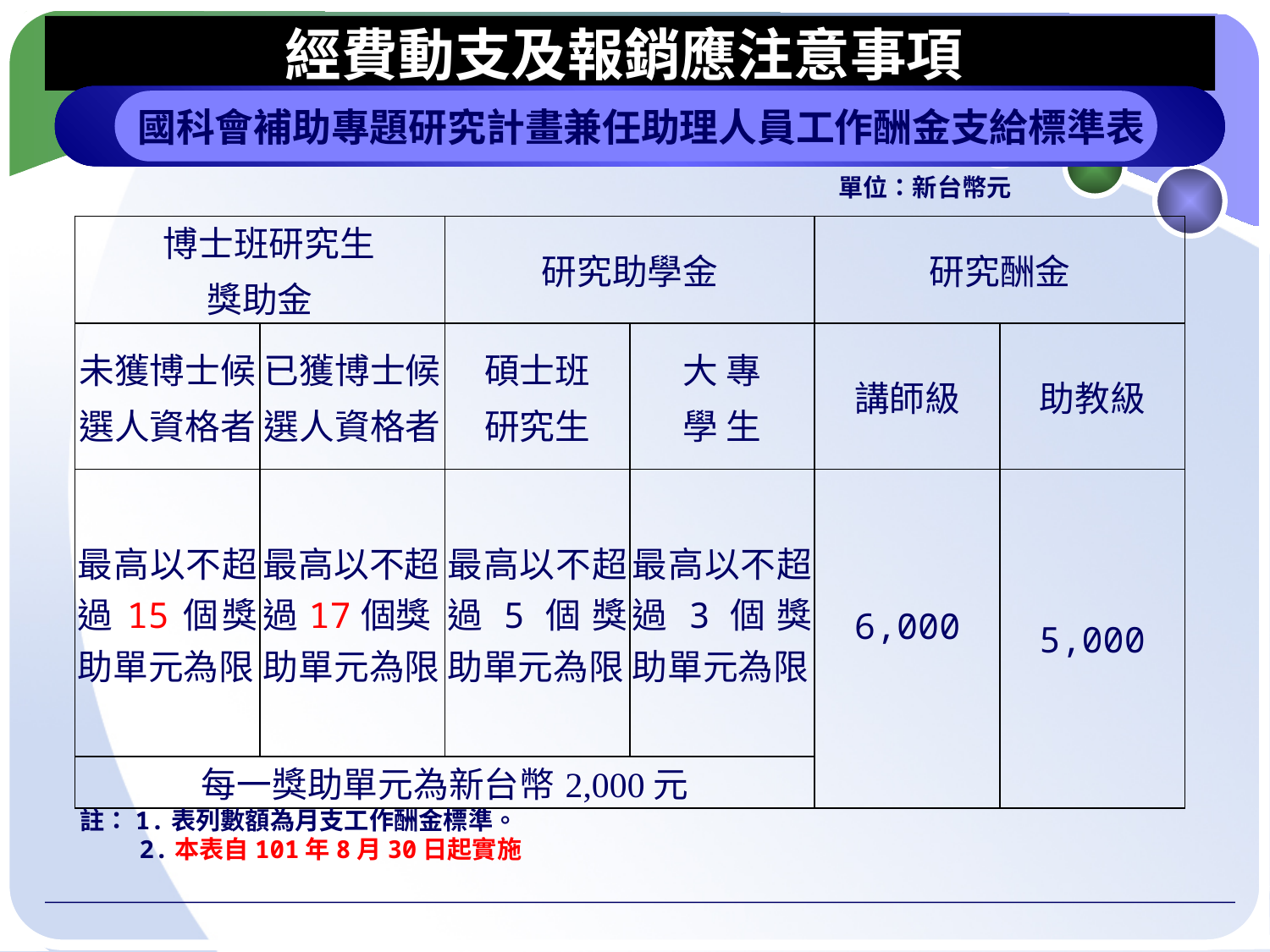

經費動支及報銷應注意事項

國科會補助專題研究計畫兼任助理人員工作酬金支給標準表
單位：新台幣元
| 博士班研究生 獎助金 |  | 研究助學金 |  | 研究酬金 |  |
| --- | --- | --- | --- | --- | --- |
| 未獲博士候 選人資格者 | 已獲博士候 選人資格者 | 碩士班 研究生 | 大 專 學 生 | 講師級 | 助教級 |
| 最高以不超過15個獎助單元為限 | 最高以不超過17個獎助單元為限 | 最高以不超過5個獎助單元為限 | 最高以不超過3個獎助單元為限 | 6,000 | 5,000 |
| 每一獎助單元為新台幣2,000元 |  |  |  |  |  |
註：1.表列數額為月支工作酬金標準。
    2.本表自101年8月30日起實施